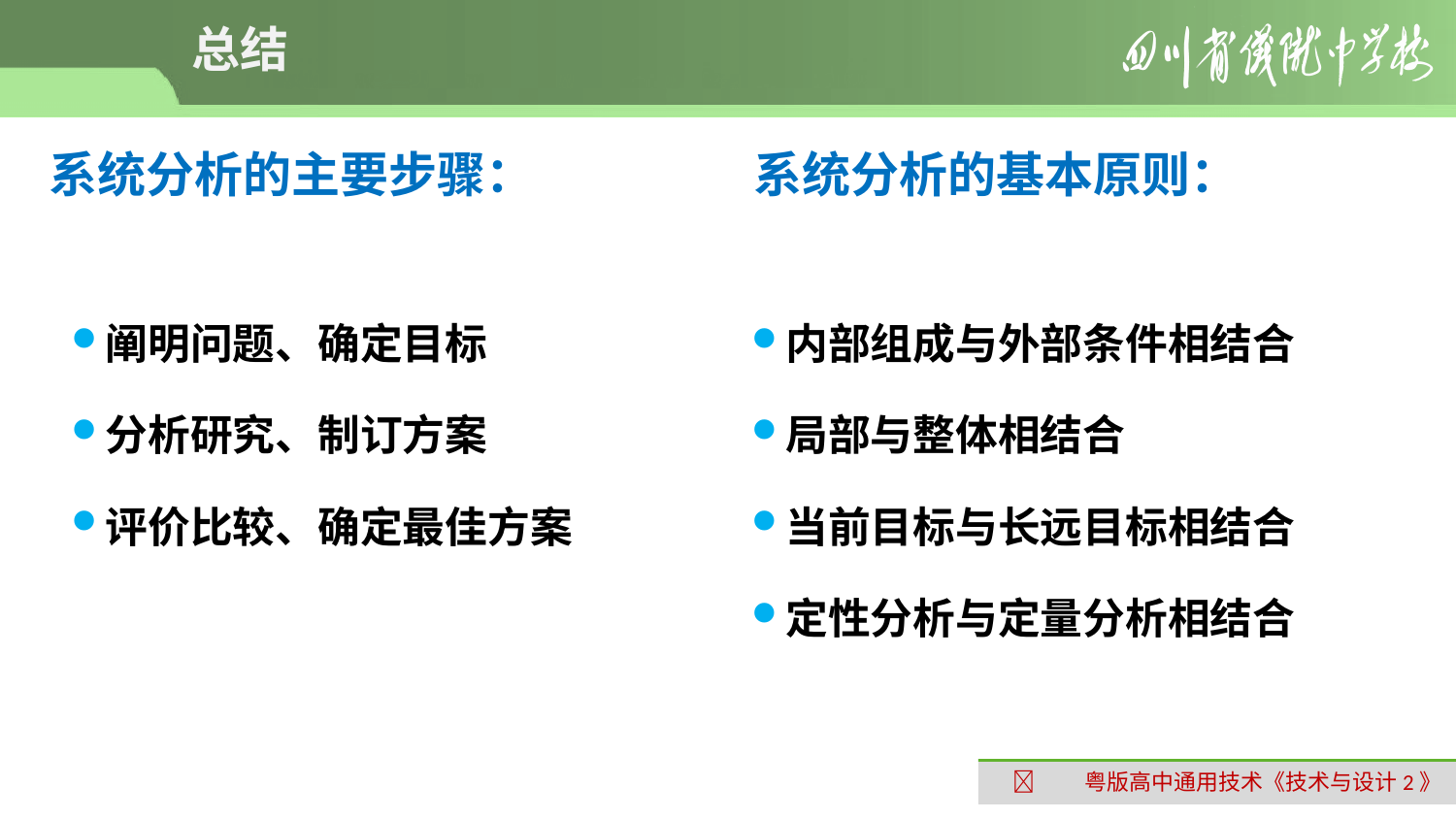

# 总结
系统分析的主要步骤：

系统分析的基本原则：
阐明问题、确定目标
分析研究、制订方案
评价比较、确定最佳方案

内部组成与外部条件相结合
局部与整体相结合
当前目标与长远目标相结合
定性分析与定量分析相结合